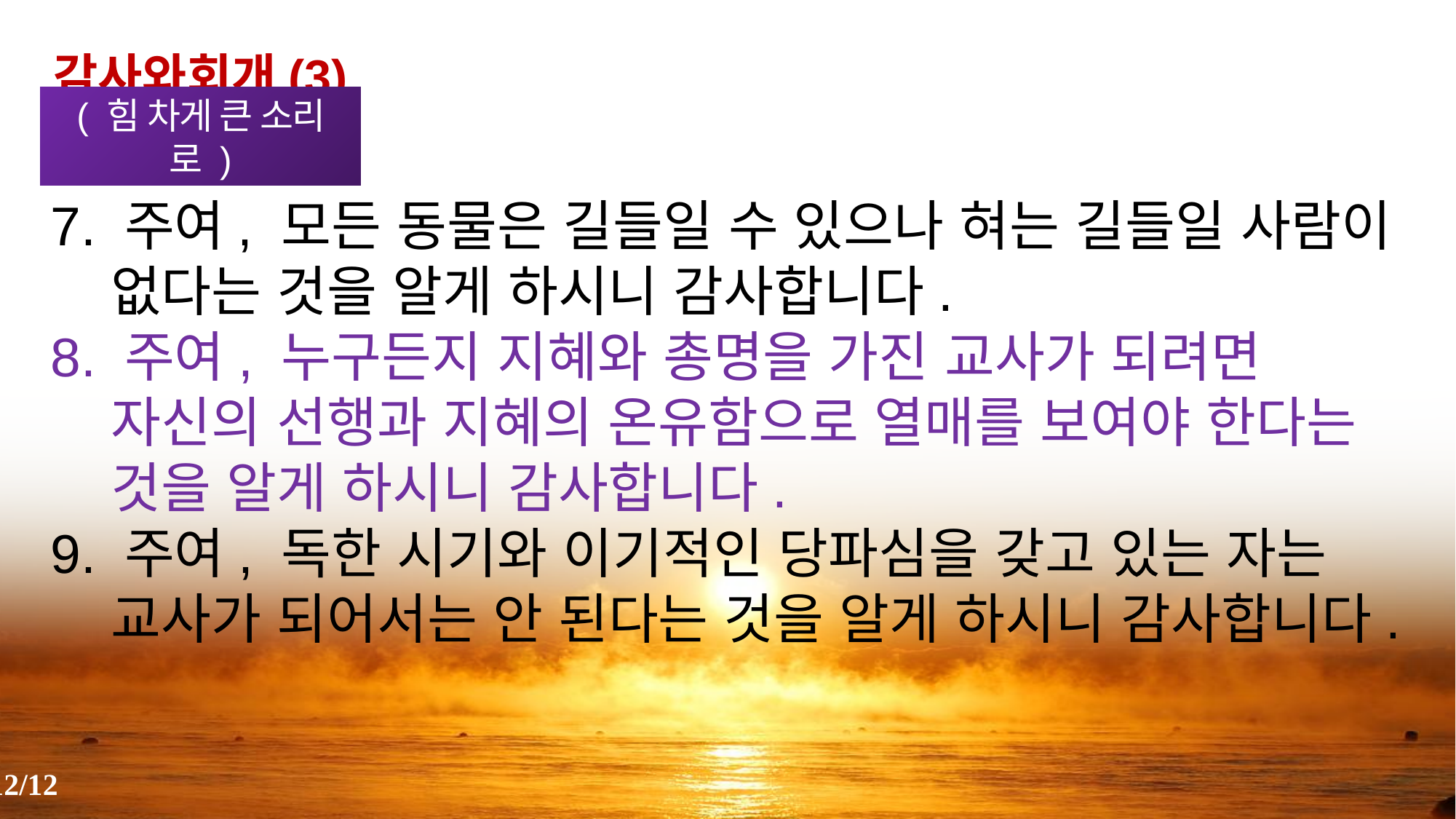

감사와회개(3)

( 힘 차게 큰 소리로 )
7. 주여, 모든 동물은 길들일 수 있으나 혀는 길들일 사람이 없다는 것을 알게 하시니 감사합니다.
8. 주여, 누구든지 지혜와 총명을 가진 교사가 되려면 자신의 선행과 지혜의 온유함으로 열매를 보여야 한다는 것을 알게 하시니 감사합니다.
9. 주여, 독한 시기와 이기적인 당파심을 갖고 있는 자는 교사가 되어서는 안 된다는 것을 알게 하시니 감사합니다.